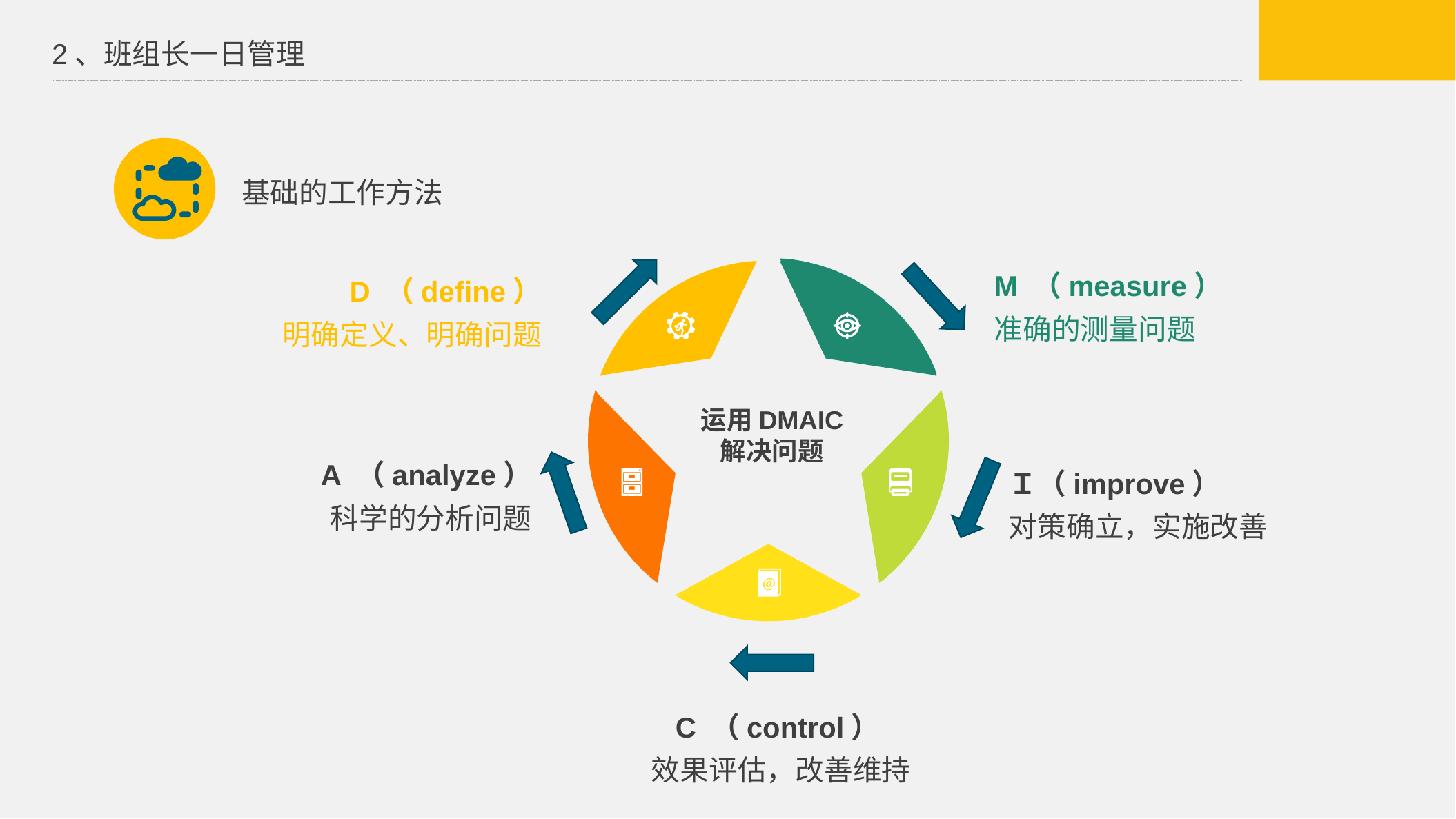

2、班组长一日管理

基础的工作方法

D （define）
明确定义、明确问题
M （measure）
准确的测量问题

运用DMAIC
解决问题

Ｉ（improve）
对策确立，实施改善

A （analyze）
科学的分析问题

C （control）
效果评估，改善维持